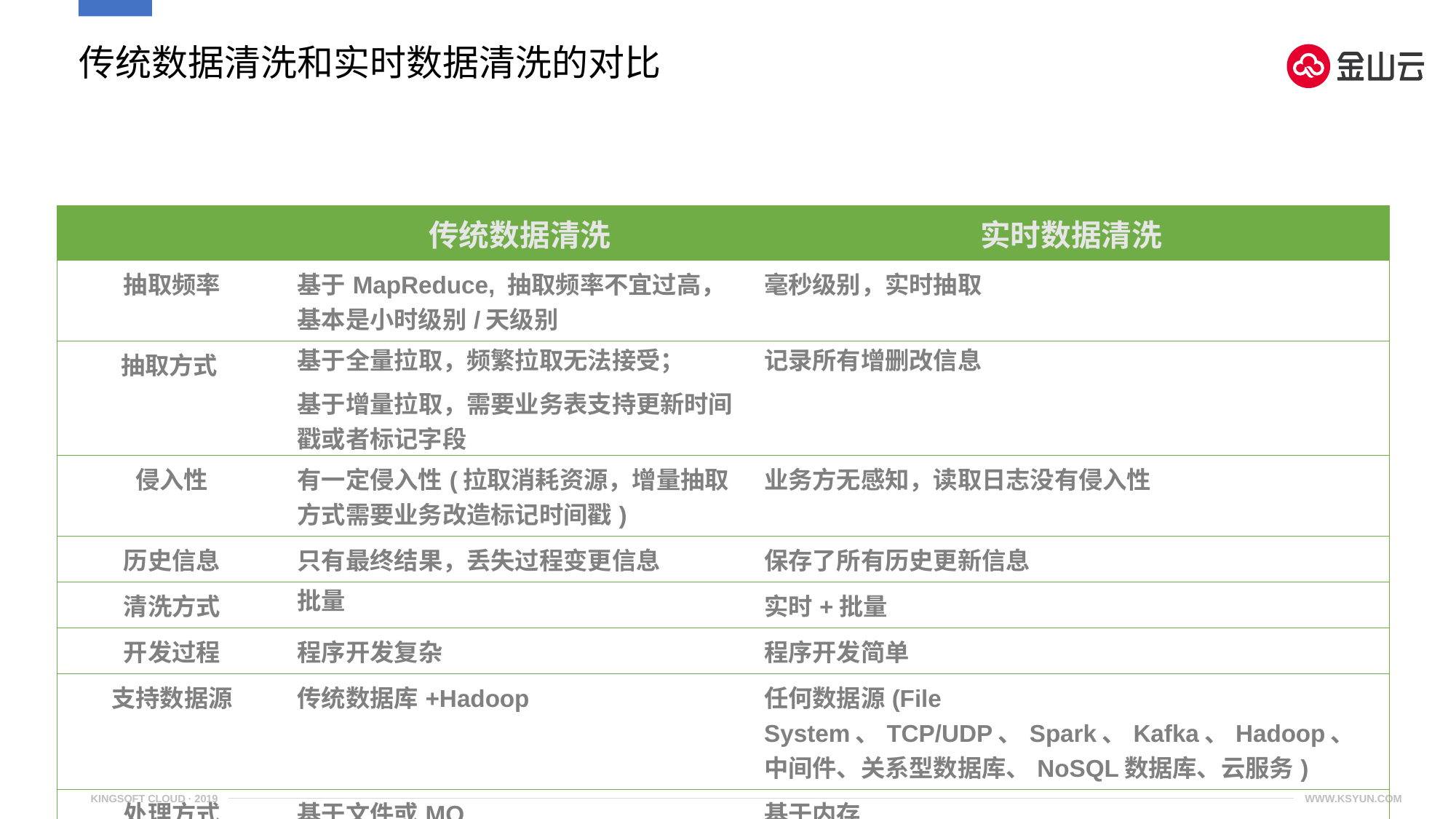

# 传统数据清洗和实时数据清洗的对比
|  | 传统数据清洗 | 实时数据清洗 |
| --- | --- | --- |
| 抽取频率 | 基于MapReduce, 抽取频率不宜过高，基本是小时级别/天级别 | 毫秒级别，实时抽取 |
| 抽取方式 | 基于全量拉取，频繁拉取无法接受； 基于增量拉取，需要业务表支持更新时间戳或者标记字段 | 记录所有增删改信息 |
| 侵入性 | 有一定侵入性(拉取消耗资源，增量抽取方式需要业务改造标记时间戳) | 业务方无感知，读取日志没有侵入性 |
| 历史信息 | 只有最终结果，丢失过程变更信息 | 保存了所有历史更新信息 |
| 清洗方式 | 批量 | 实时+批量 |
| 开发过程 | 程序开发复杂 | 程序开发简单 |
| 支持数据源 | 传统数据库+Hadoop | 任何数据源(File System、TCP/UDP、Spark、Kafka、Hadoop、中间件、关系型数据库、NoSQL数据库、云服务) |
| 处理方式 | 基于文件或MQ | 基于内存 |